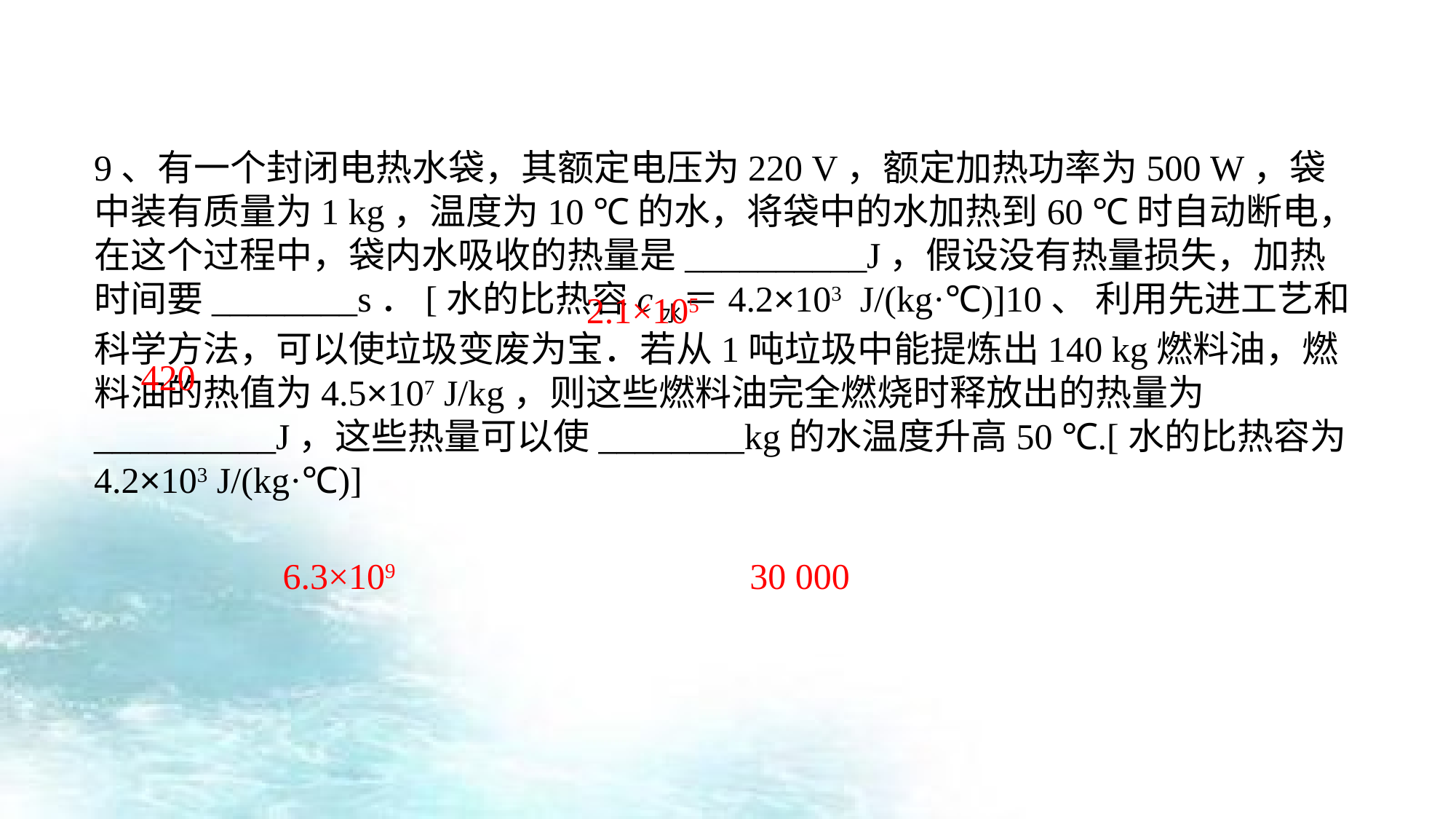

9、有一个封闭电热水袋，其额定电压为220 V，额定加热功率为500 W，袋中装有质量为1 kg，温度为10 ℃的水，将袋中的水加热到60 ℃时自动断电，在这个过程中，袋内水吸收的热量是__________J，假设没有热量损失，加热时间要________s．[水的比热容c水＝4.2×103  J/(kg·℃)]10、 利用先进工艺和科学方法，可以使垃圾变废为宝．若从1吨垃圾中能提炼出140 kg燃料油，燃料油的热值为4.5×107 J/kg，则这些燃料油完全燃烧时释放出的热量为__________J，这些热量可以使________kg的水温度升高50 ℃.[水的比热容为4.2×103 J/(kg·℃)]

2.1×105
420
6.3×109
30 000